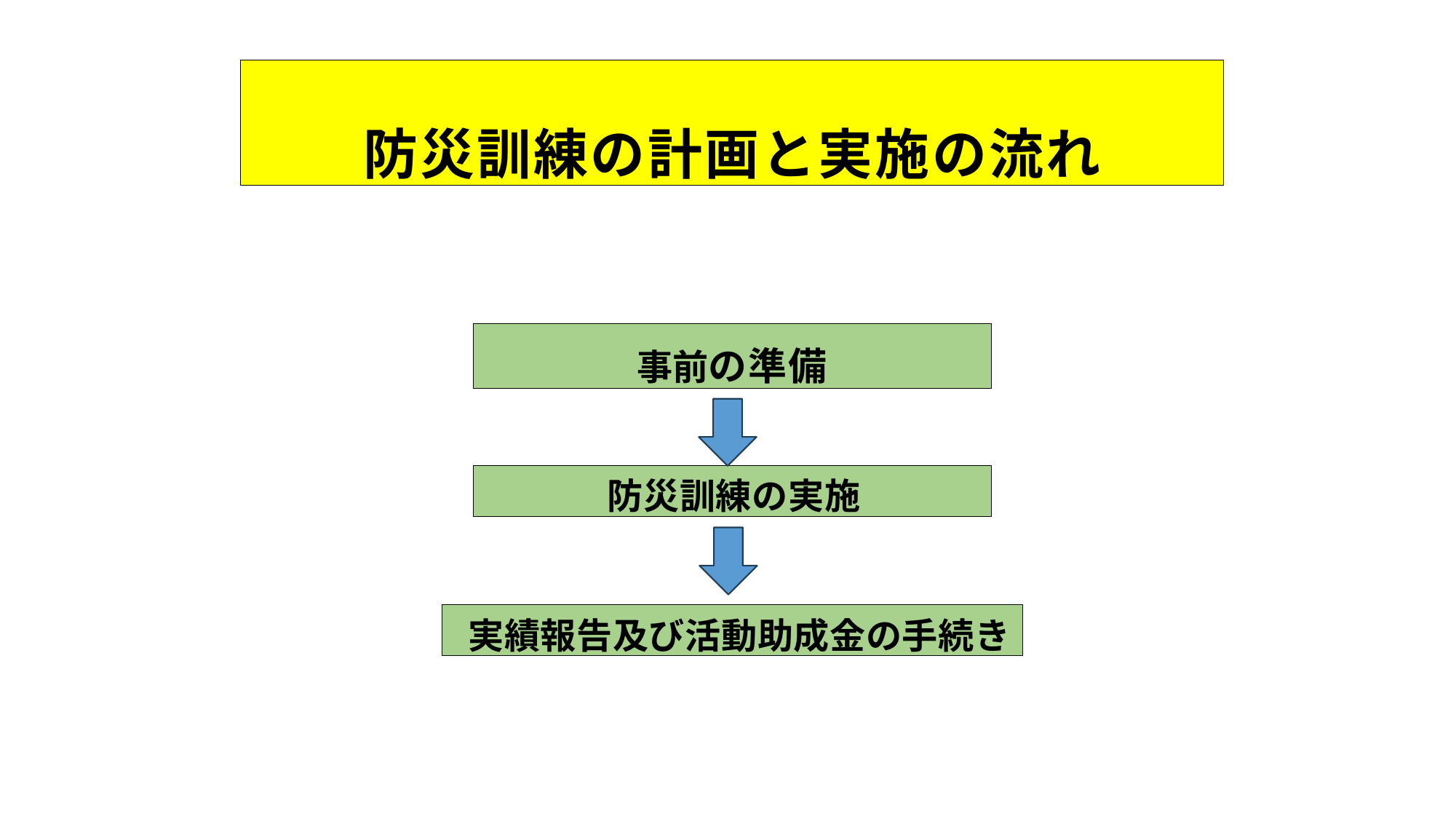

防災訓練の計画と実施の流れ
事前の準備

防災訓練の実施

実績報告及び活動助成金の手続き